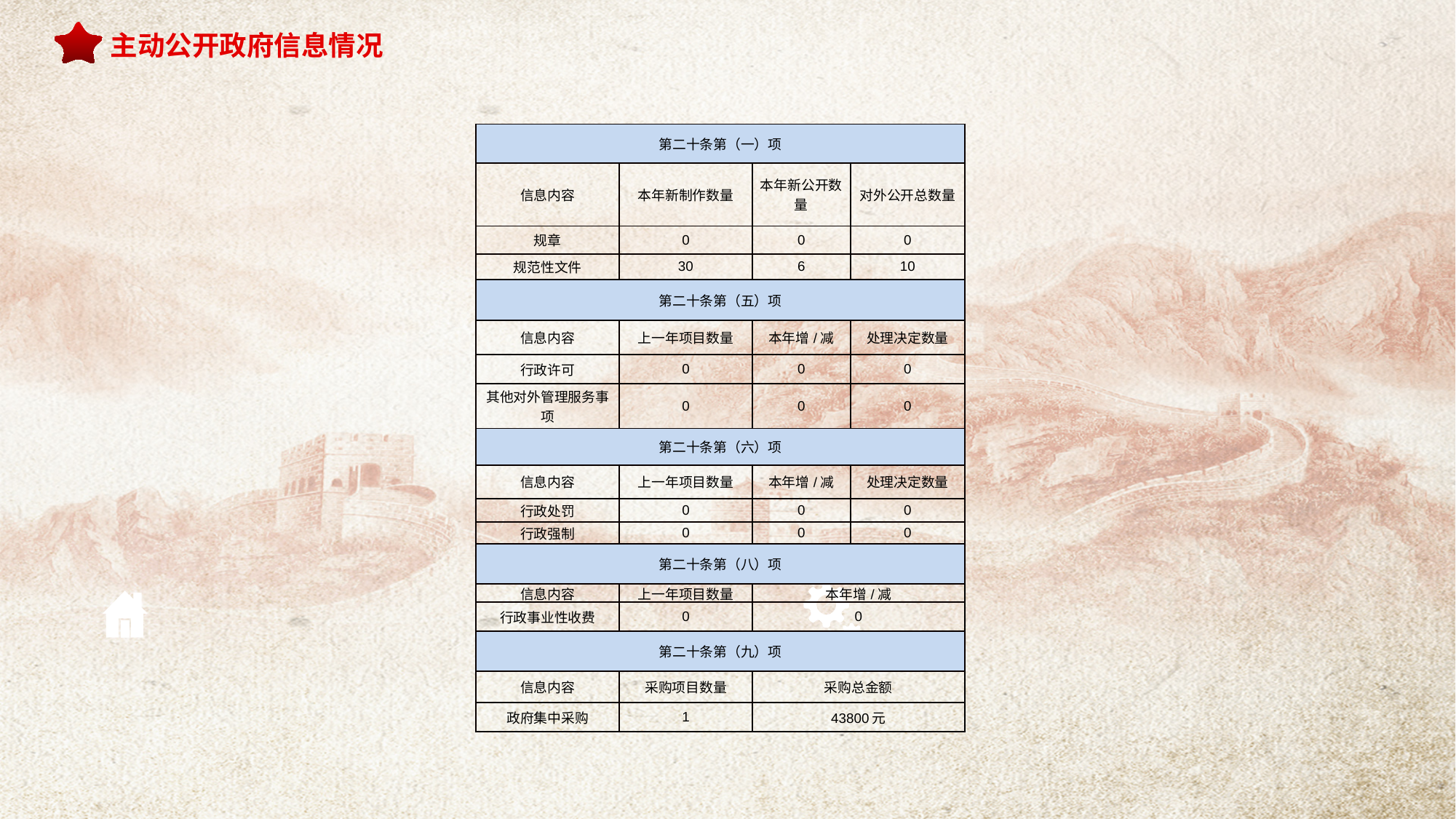

主动公开政府信息情况
| 第二十条第（一）项 |  |  |  |
| --- | --- | --- | --- |
| 信息内容 | 本年新制作数量 | 本年新公开数量 | 对外公开总数量 |
| 规章 | 0 | 0 | 0 |
| 规范性文件 | 30 | 6 | 10 |
| 第二十条第（五）项 |  |  |  |
| 信息内容 | 上一年项目数量 | 本年增/减 | 处理决定数量 |
| 行政许可 | 0 | 0 | 0 |
| 其他对外管理服务事项 | 0 | 0 | 0 |
| 第二十条第（六）项 |  |  |  |
| 信息内容 | 上一年项目数量 | 本年增/减 | 处理决定数量 |
| 行政处罚 | 0 | 0 | 0 |
| 行政强制 | 0 | 0 | 0 |
| 第二十条第（八）项 |  |  |  |
| 信息内容 | 上一年项目数量 | 本年增/减 |  |
| 行政事业性收费 | 0 | 0 |  |
| 第二十条第（九）项 |  |  |  |
| 信息内容 | 采购项目数量 | 采购总金额 |  |
| 政府集中采购 | 1 | 43800元 |  |